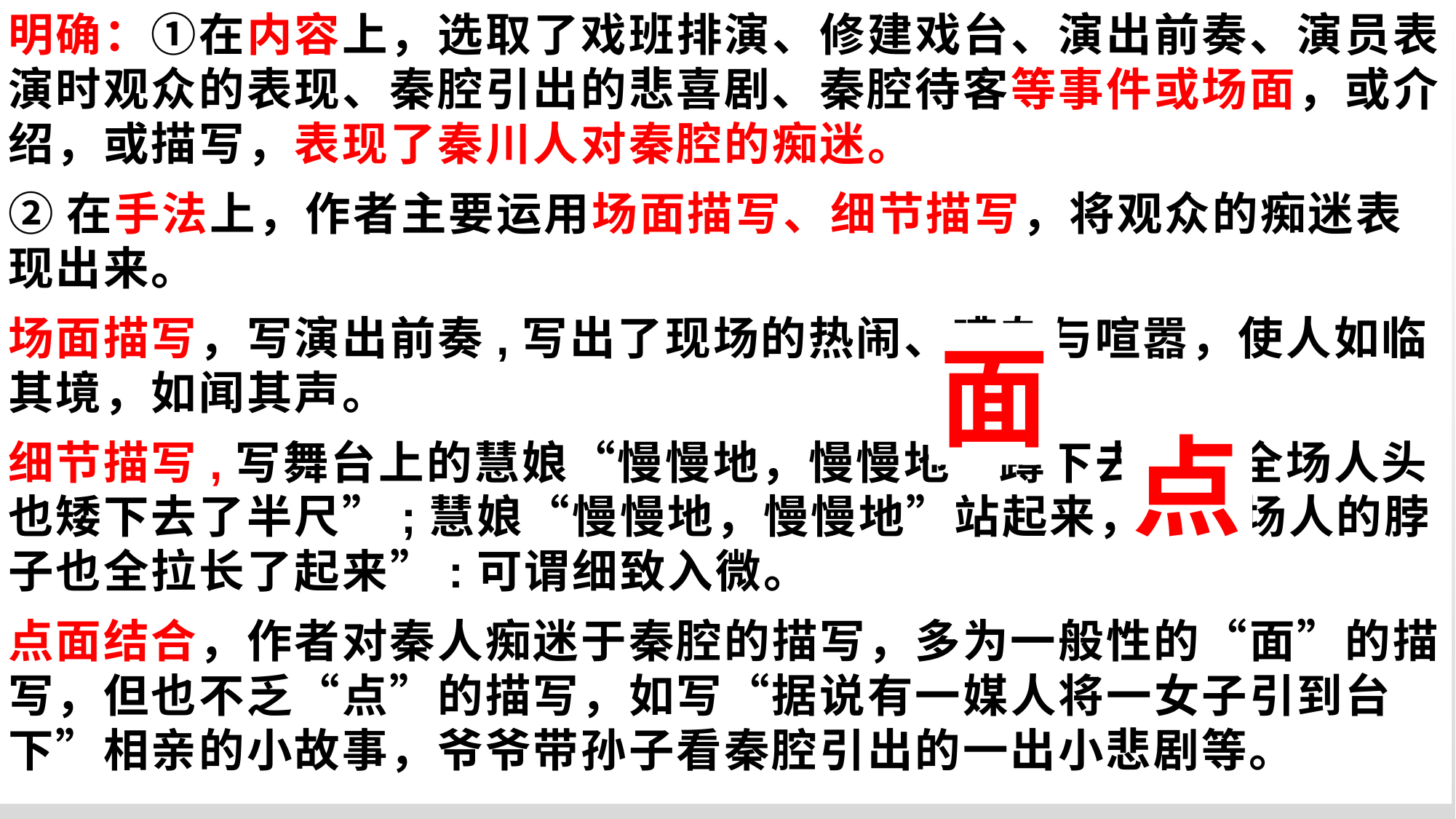

明确：①在内容上，选取了戏班排演、修建戏台、演出前奏、演员表演时观众的表现、秦腔引出的悲喜剧、秦腔待客等事件或场面，或介绍，或描写，表现了秦川人对秦腔的痴迷。
②在手法上，作者主要运用场面描写、细节描写，将观众的痴迷表现出来。
场面描写，写演出前奏,写出了现场的热闹、嘈杂与喧嚣，使人如临其境，如闻其声。
细节描写,写舞台上的慧娘“慢慢地，慢慢地”蹲下去，“全场人头也矮下去了半尺”;慧娘“慢慢地，慢慢地”站起来，“全场人的脖子也全拉长了起来”:可谓细致入微。
点面结合，作者对秦人痴迷于秦腔的描写，多为一般性的“面”的描写，但也不乏“点”的描写，如写“据说有一媒人将一女子引到台下”相亲的小故事，爷爷带孙子看秦腔引出的一出小悲剧等。

面
点